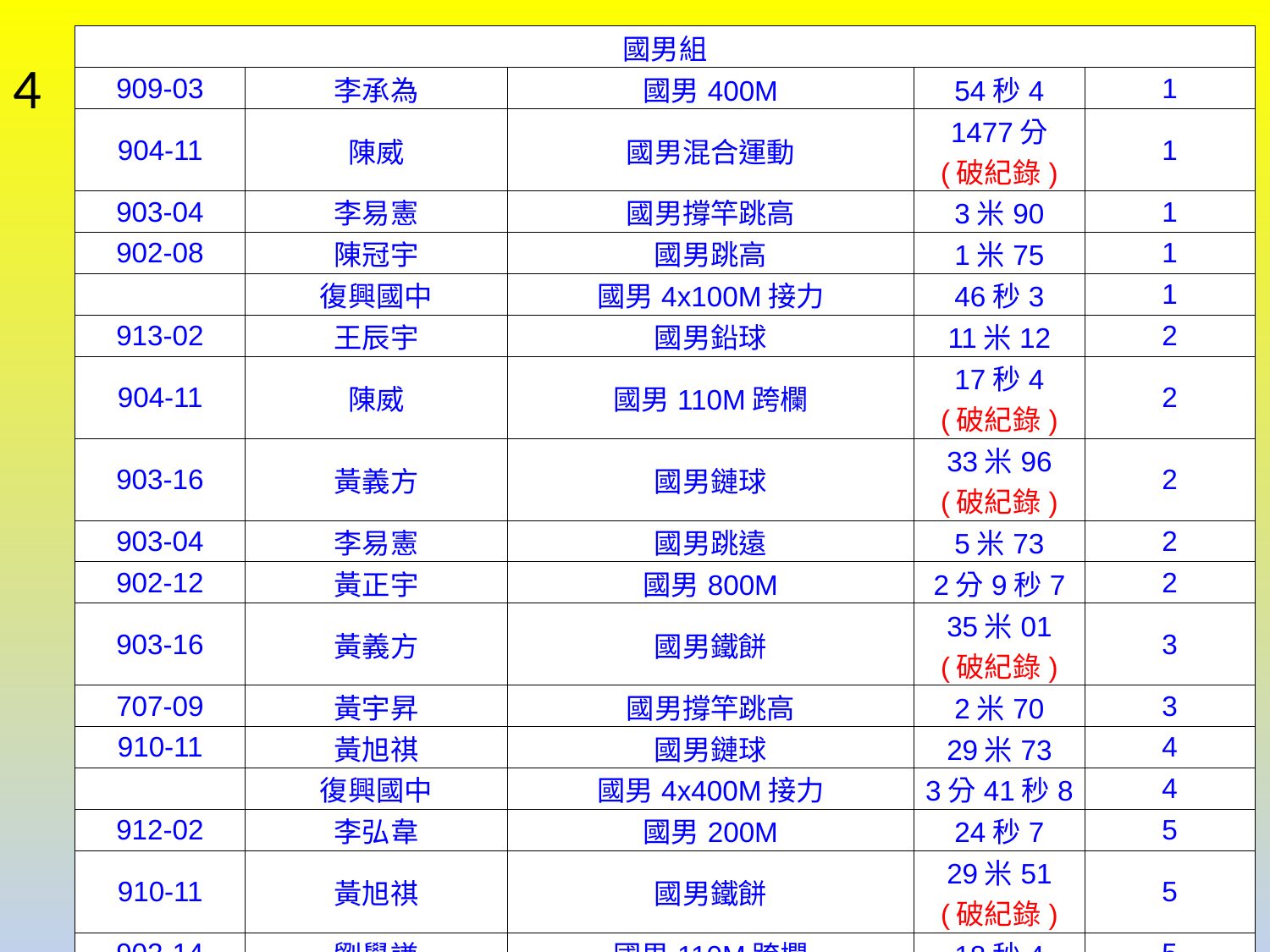

| 國男組 |  |  |  |  |
| --- | --- | --- | --- | --- |
| 909-03 | 李承為 | 國男400M | 54秒4 | 1 |
| 904-11 | 陳威 | 國男混合運動 | 1477分 (破紀錄) | 1 |
| 903-04 | 李易憲 | 國男撐竿跳高 | 3米90 | 1 |
| 902-08 | 陳冠宇 | 國男跳高 | 1米75 | 1 |
|  | 復興國中 | 國男4x100M接力 | 46秒3 | 1 |
| 913-02 | 王辰宇 | 國男鉛球 | 11米12 | 2 |
| 904-11 | 陳威 | 國男110M跨欄 | 17秒4 (破紀錄) | 2 |
| 903-16 | 黃義方 | 國男鏈球 | 33米96 (破紀錄) | 2 |
| 903-04 | 李易憲 | 國男跳遠 | 5米73 | 2 |
| 902-12 | 黃正宇 | 國男800M | 2分9秒7 | 2 |
| 903-16 | 黃義方 | 國男鐵餅 | 35米01 (破紀錄) | 3 |
| 707-09 | 黃宇昇 | 國男撐竿跳高 | 2米70 | 3 |
| 910-11 | 黃旭祺 | 國男鏈球 | 29米73 | 4 |
|  | 復興國中 | 國男4x400M接力 | 3分41秒8 | 4 |
| 912-02 | 李弘韋 | 國男200M | 24秒7 | 5 |
| 910-11 | 黃旭祺 | 國男鐵餅 | 29米51 (破紀錄) | 5 |
| 902-14 | 劉學謙 | 國男110M跨欄 | 18秒4 | 5 |
| 714-11 | 黃宇晨 | 國男撐竿跳高 | 2米40 | 5 |
| 912-02 | 李弘韋 | 國男100M | 12秒1 | 6 |
| 822-11 | 樊正皓 | 國男100M | 12秒1 | 8 |
#
4